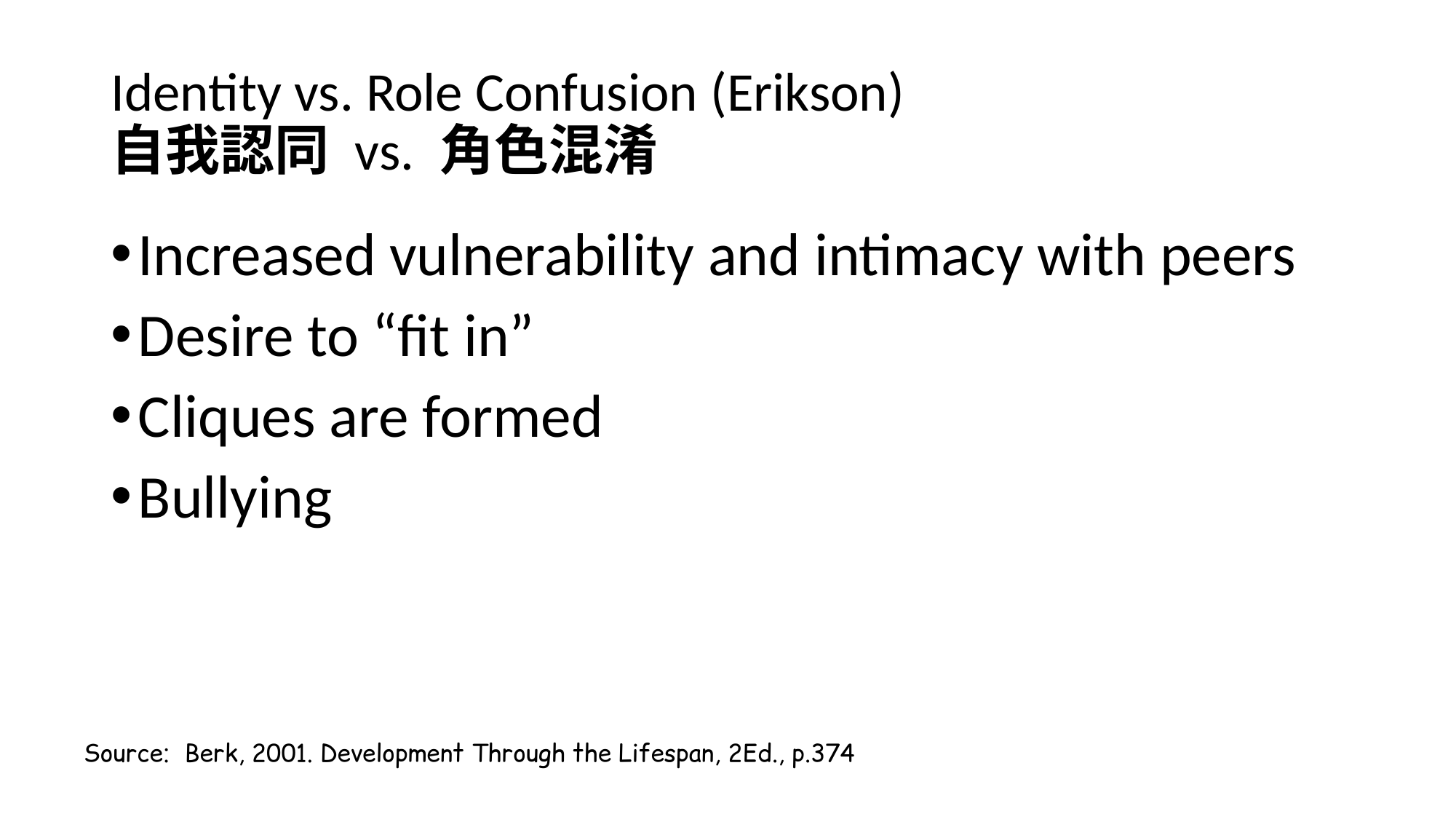

# Identity vs. Role Confusion (Erikson) 自我認同 vs. 角色混淆
Increased vulnerability and intimacy with peers
Desire to “fit in”
Cliques are formed
Bullying

Source:  Berk, 2001. Development Through the Lifespan, 2Ed., p.374